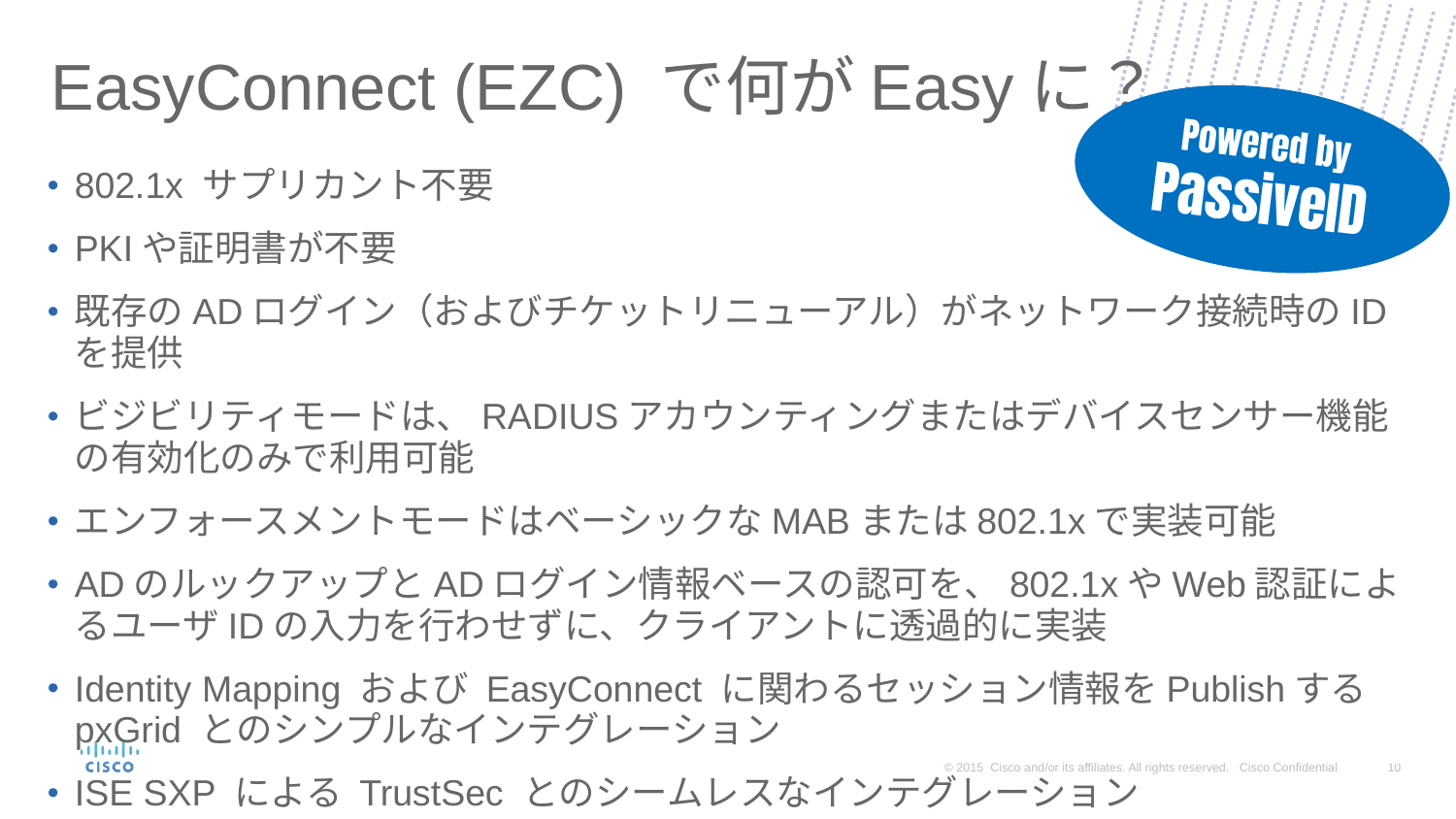

# EasyConnect (EZC) で何がEasyに？
Powered by PassiveID
802.1x サプリカント不要
PKIや証明書が不要
既存のADログイン（およびチケットリニューアル）がネットワーク接続時のIDを提供
ビジビリティモードは、RADIUSアカウンティングまたはデバイスセンサー機能の有効化のみで利用可能
エンフォースメントモードはベーシックなMABまたは802.1xで実装可能
ADのルックアップとADログイン情報ベースの認可を、802.1xやWeb認証によるユーザIDの入力を行わせずに、クライアントに透過的に実装
Identity Mapping および EasyConnect に関わるセッション情報をPublishするpxGrid とのシンプルなインテグレーション
ISE SXP による TrustSec とのシームレスなインテグレーション